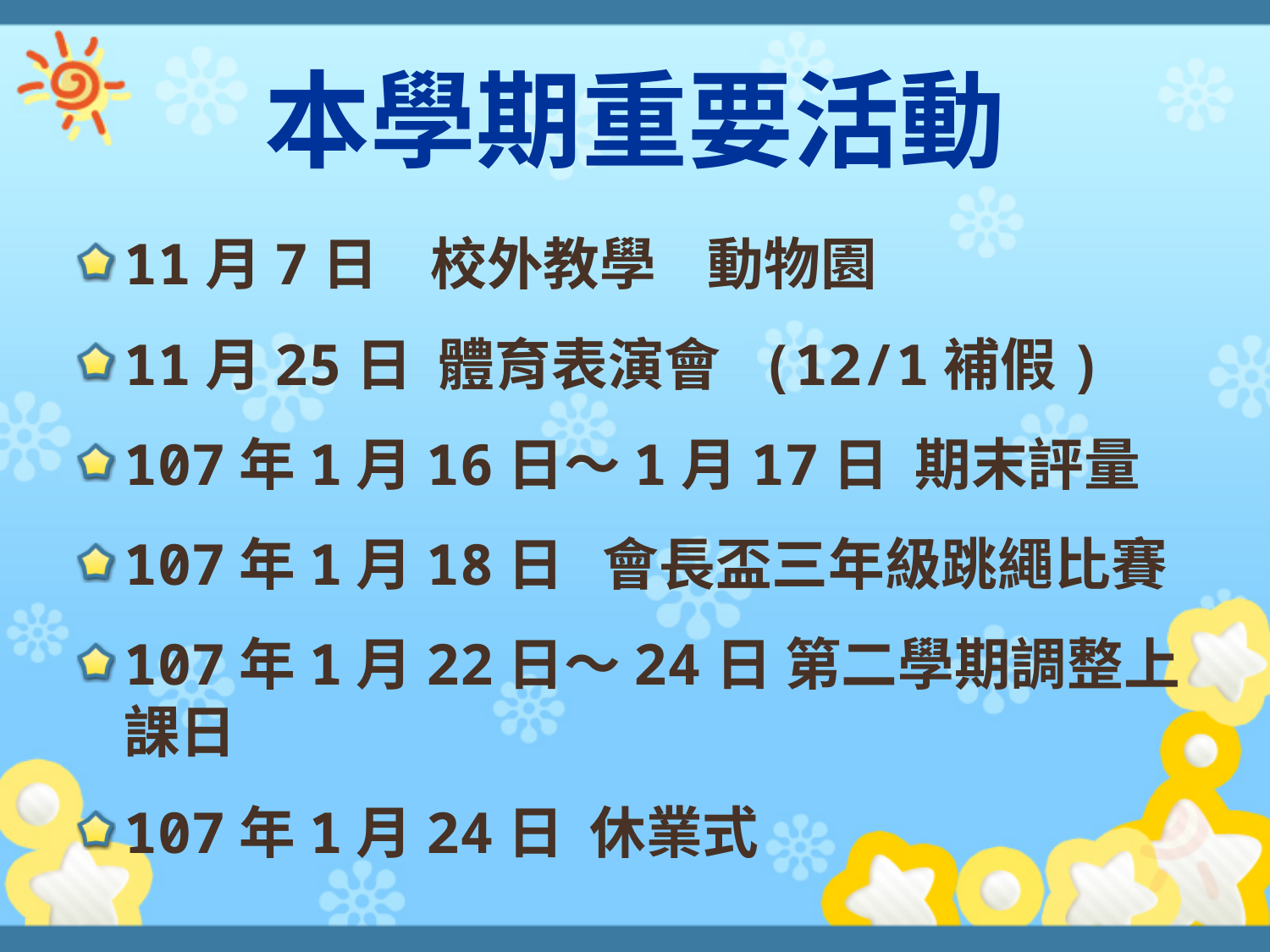

# 本學期重要活動
11月7日    校外教學    動物園
11月25日  體育表演會  (12/1補假)
107年1月16日～1月17日  期末評量
107年1月18日   會長盃三年級跳繩比賽
107年1月22日～24日 第二學期調整上課日
107年1月24日  休業式